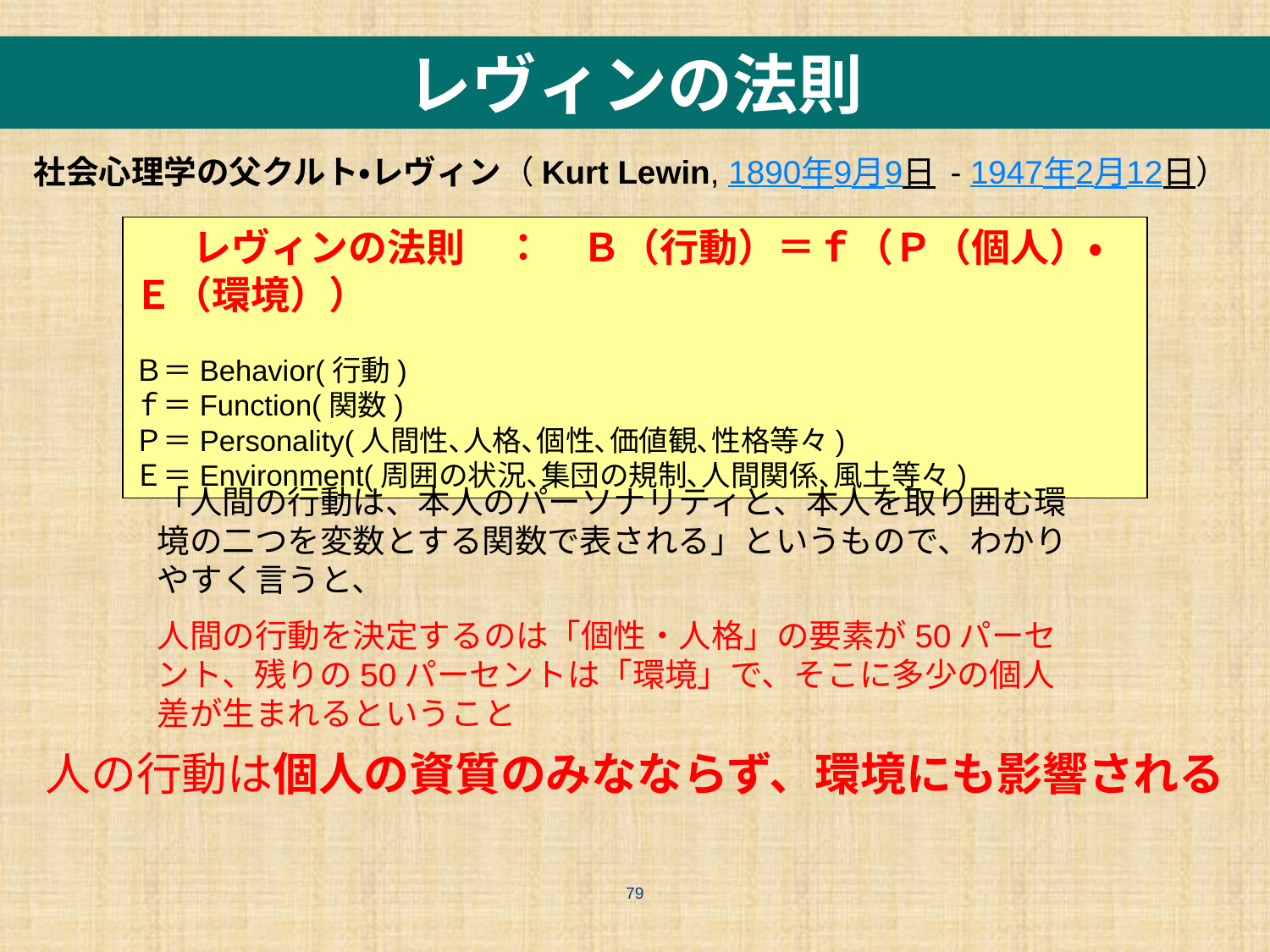

レヴィンの法則
社会心理学の父クルト・レヴィン（Kurt Lewin, 1890年9月9日 - 1947年2月12日）
　　レヴィンの法則　：　Ｂ（行動）＝ｆ（Ｐ（個人）・Ｅ（環境））
Ｂ＝Behavior(行動)
ｆ＝Function(関数)
Ｐ＝Personality(人間性､人格､個性､価値観､性格等々)
Ｅ＝Environment(周囲の状況､集団の規制､人間関係､風土等々)
「人間の行動は、本人のパーソナリティと、本人を取り囲む環境の二つを変数とする関数で表される」というもので、わかりやすく言うと、
人間の行動を決定するのは「個性・人格」の要素が50パーセント、残りの50パーセントは「環境」で、そこに多少の個人差が生まれるということ
人の行動は個人の資質のみなならず、環境にも影響される
79